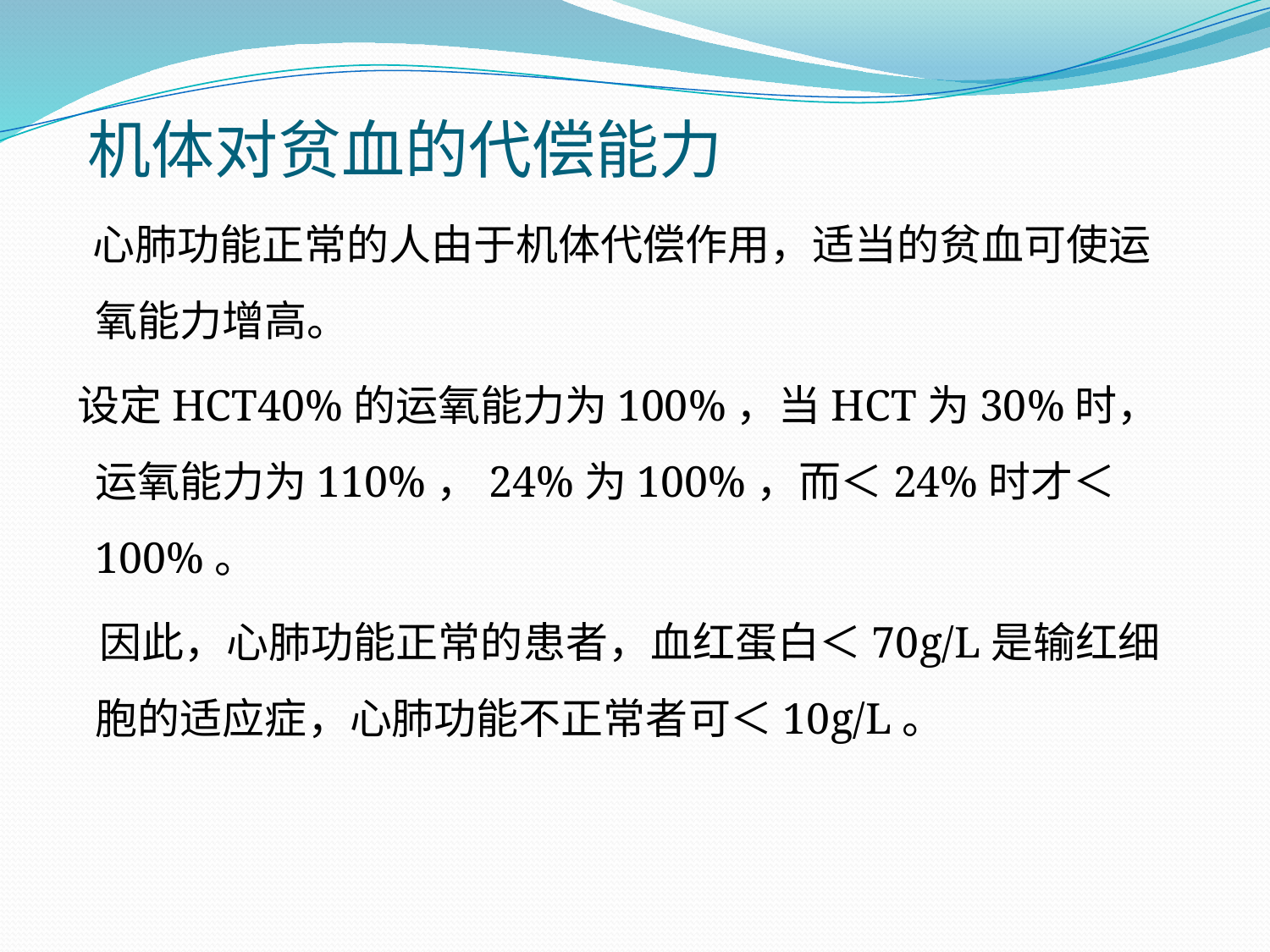

# 机体对贫血的代偿能力
　心肺功能正常的人由于机体代偿作用，适当的贫血可使运氧能力增高。
 设定HCT40%的运氧能力为100%，当HCT为30%时，运氧能力为110%，24%为100%，而＜24%时才＜100%。
　因此，心肺功能正常的患者，血红蛋白＜70g/L是输红细胞的适应症，心肺功能不正常者可＜10g/L。